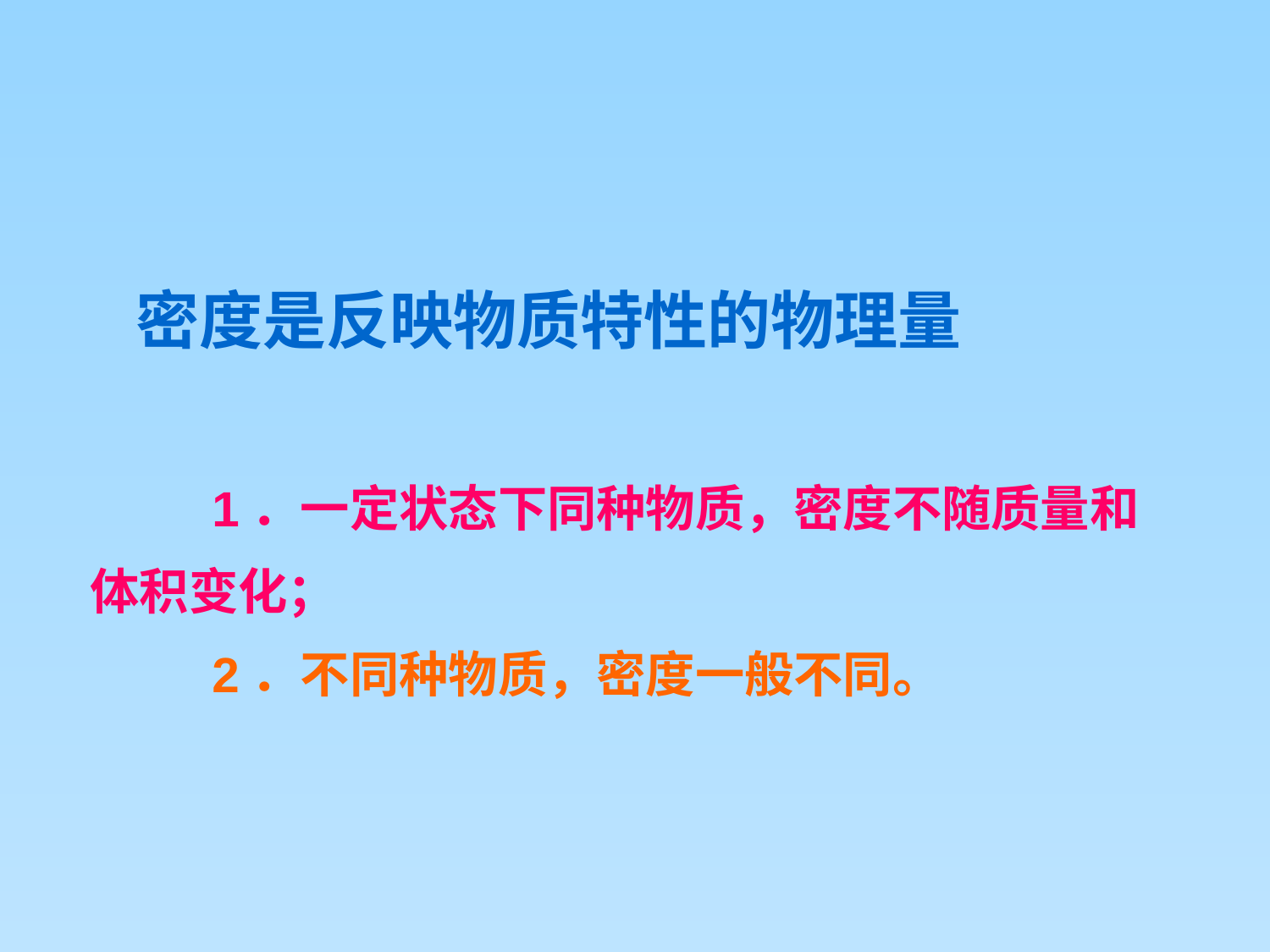

密度是反映物质特性的物理量
　　 1．一定状态下同种物质，密度不随质量和体积变化；
　　 2．不同种物质，密度一般不同。